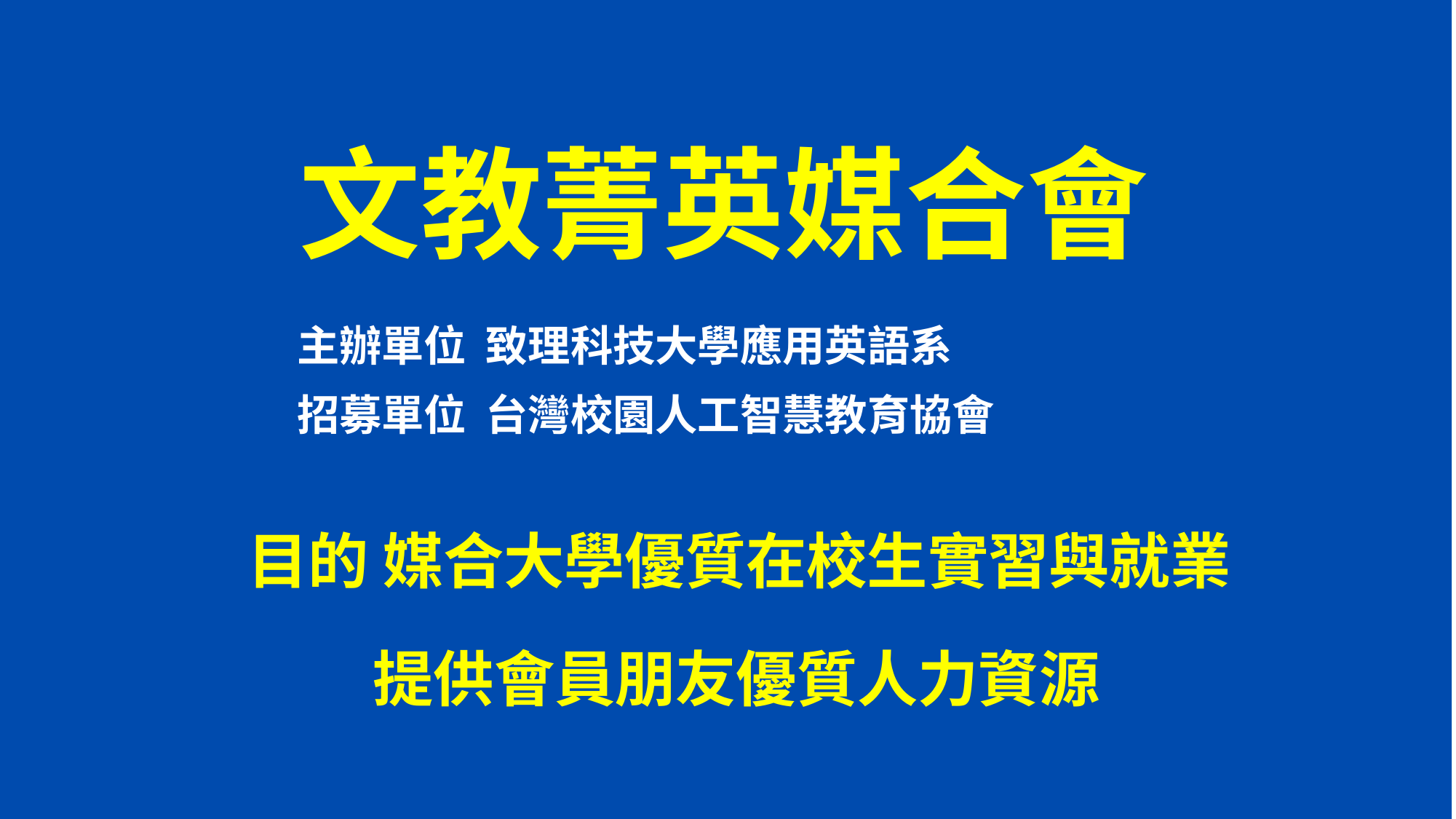

文教菁英媒合會
                             主辦單位  致理科技大學應用英語系
                             招募單位  台灣校園人工智慧教育協會
目的 媒合大學優質在校生實習與就業
        提供會員朋友優質人力資源